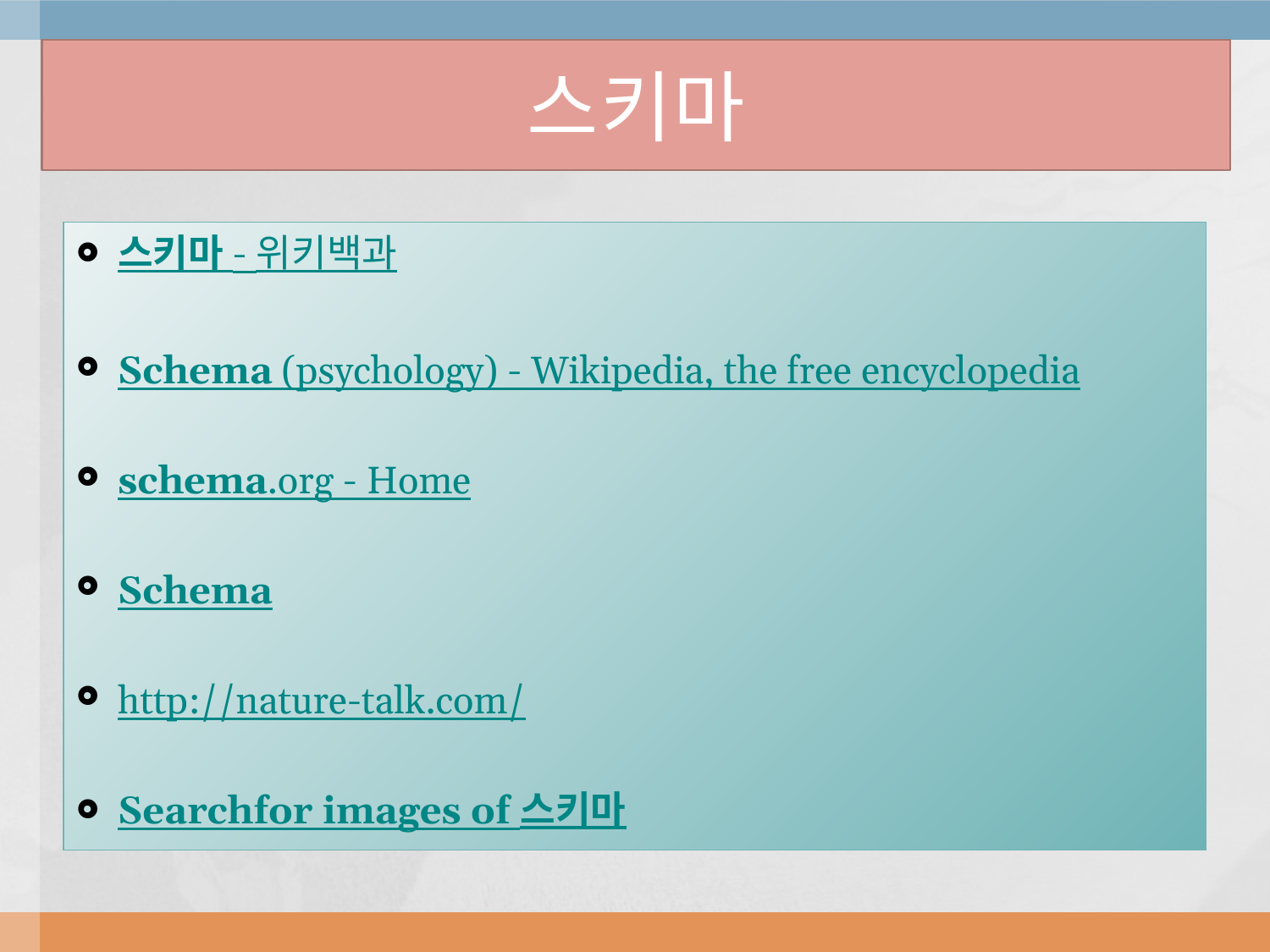

# 스키마
스키마 - 위키백과

Schema (psychology) - Wikipedia, the free encyclopedia

schema.org - Home

Schema

http://nature-talk.com/

Searchfor images of 스키마